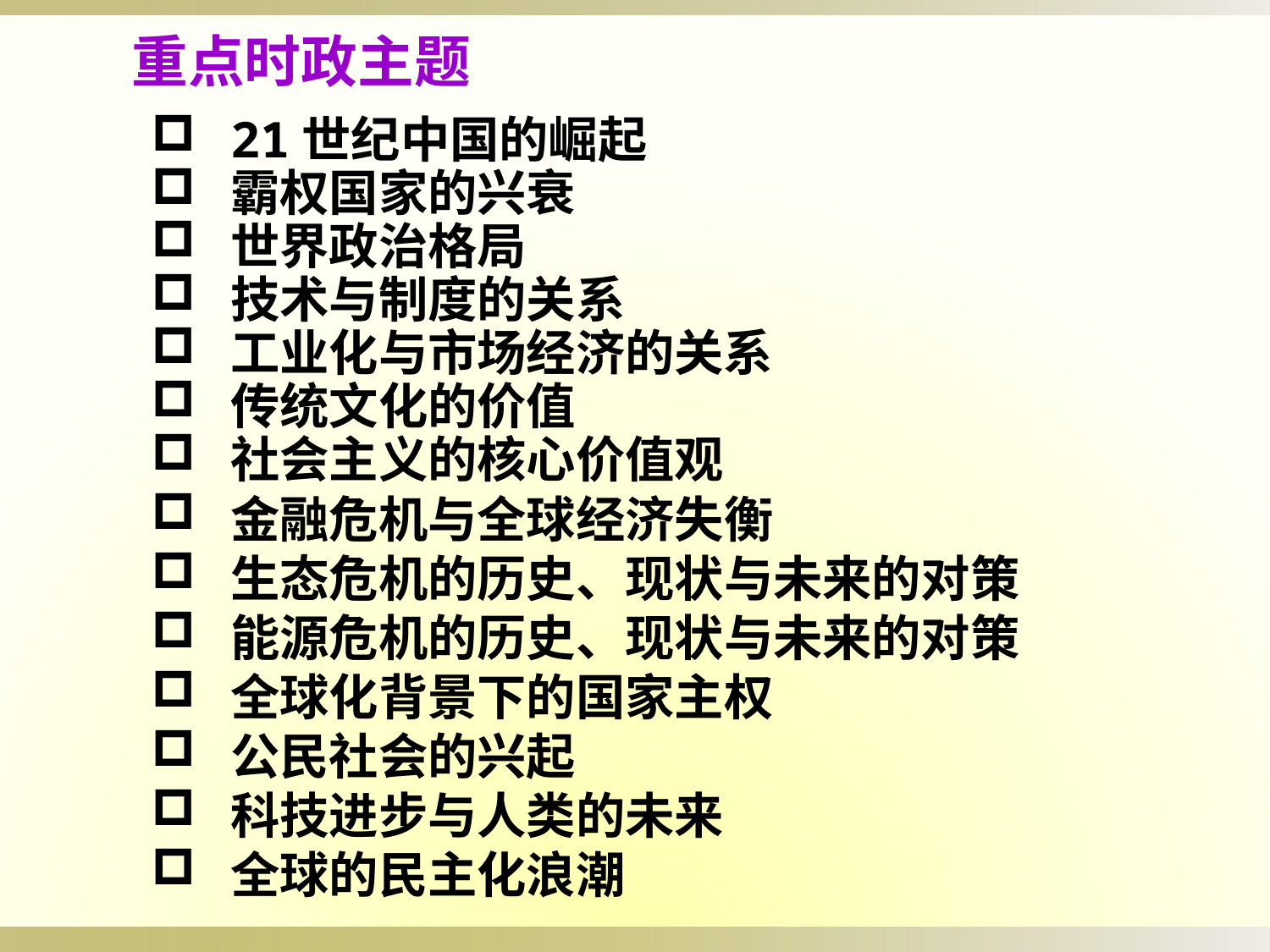

重点时政主题
21世纪中国的崛起
霸权国家的兴衰
世界政治格局
技术与制度的关系
工业化与市场经济的关系
传统文化的价值
社会主义的核心价值观
金融危机与全球经济失衡
生态危机的历史、现状与未来的对策
能源危机的历史、现状与未来的对策
全球化背景下的国家主权
公民社会的兴起
科技进步与人类的未来
全球的民主化浪潮